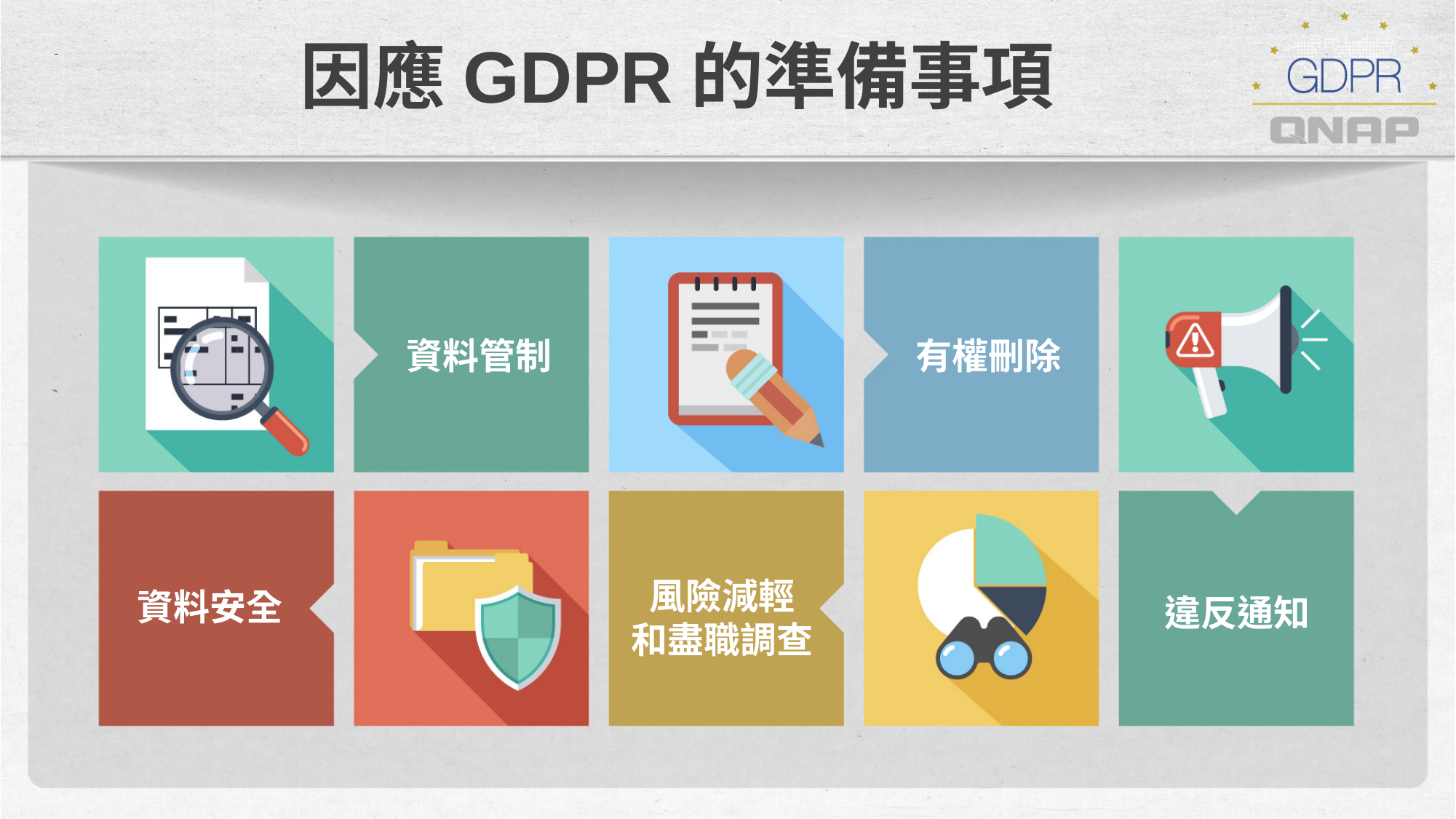

# 因應GDPR的準備事項
資料管制
有權刪除
風險減輕
和盡職調查
資料安全
違反通知